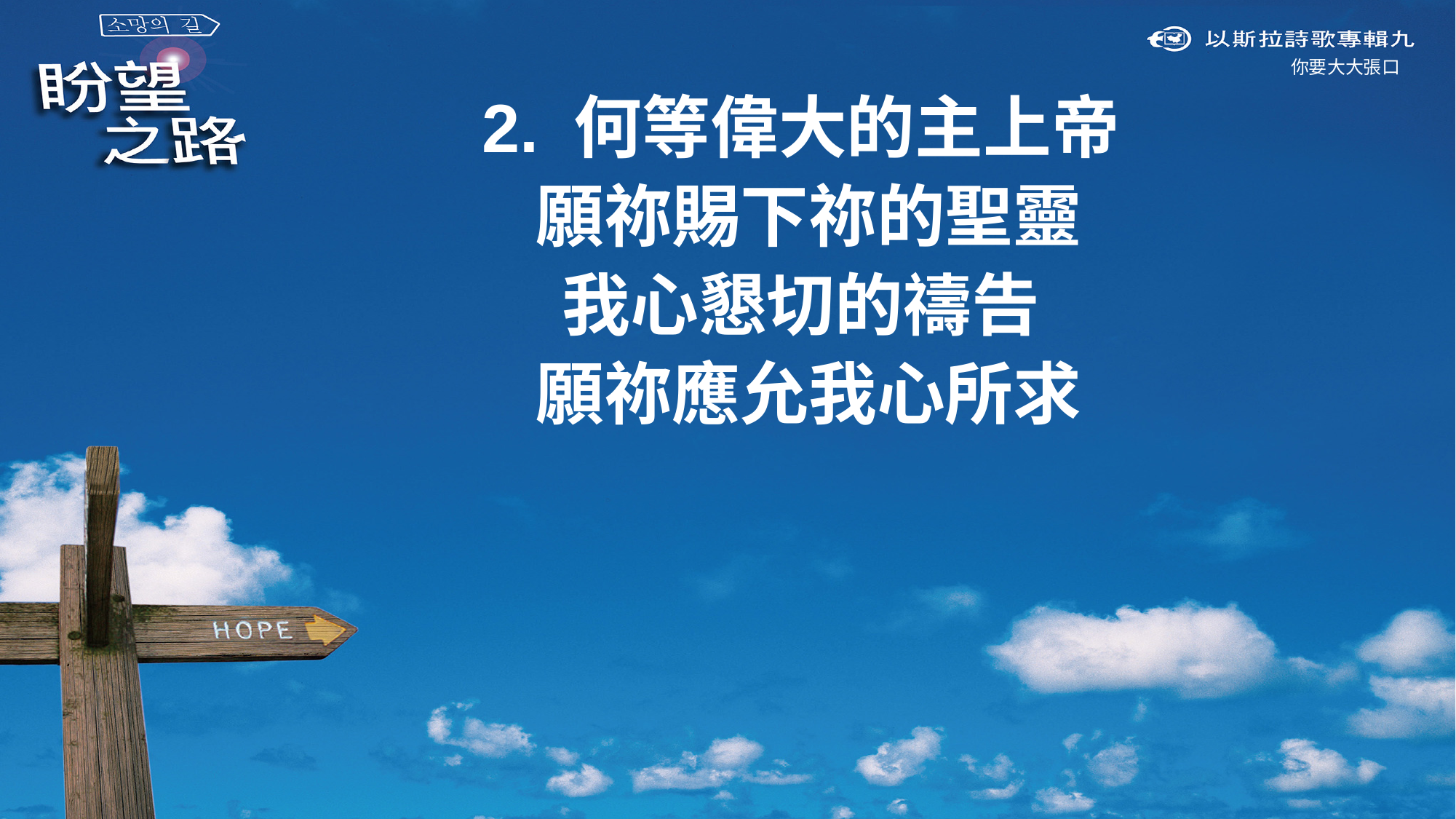

你要大大張口
2. 何等偉大的主上帝
願祢賜下祢的聖靈
我心懇切的禱告
願祢應允我心所求